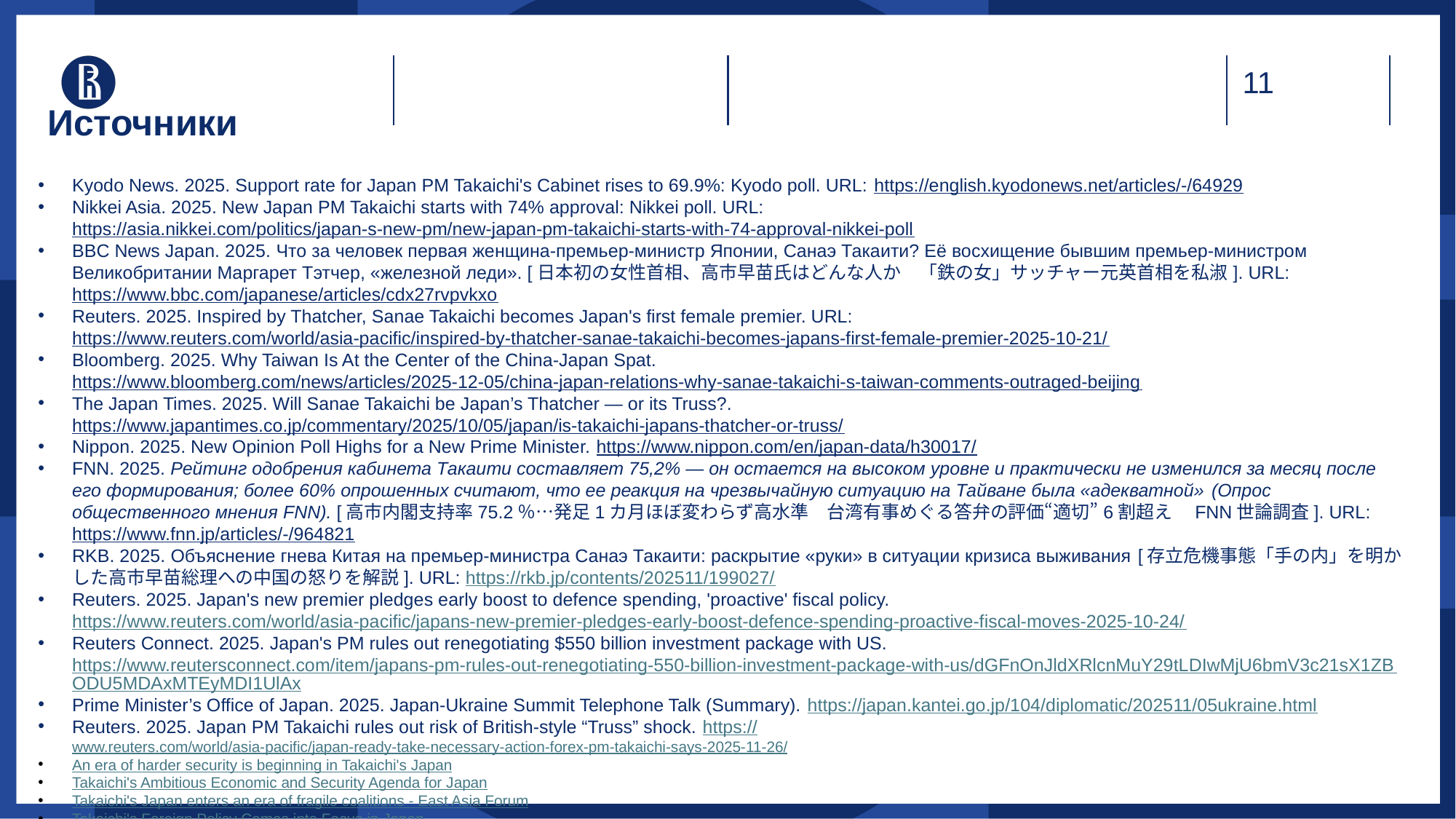

# Источники
Kyodo News. 2025. Support rate for Japan PM Takaichi's Cabinet rises to 69.9%: Kyodo poll. URL: https://english.kyodonews.net/articles/-/64929
Nikkei Asia. 2025. New Japan PM Takaichi starts with 74% approval: Nikkei poll. URL: https://asia.nikkei.com/politics/japan-s-new-pm/new-japan-pm-takaichi-starts-with-74-approval-nikkei-poll
BBC News Japan. 2025. Что за человек первая женщина-премьер-министр Японии, Санаэ Такаити? Её восхищение бывшим премьер-министром Великобритании Маргарет Тэтчер, «железной леди». [日本初の女性首相、高市早苗氏はどんな人か　「鉄の女」サッチャー元英首相を私淑]. URL: https://www.bbc.com/japanese/articles/cdx27rvpvkxo
Reuters. 2025. Inspired by Thatcher, Sanae Takaichi becomes Japan's first female premier. URL: https://www.reuters.com/world/asia-pacific/inspired-by-thatcher-sanae-takaichi-becomes-japans-first-female-premier-2025-10-21/
Bloomberg. 2025. Why Taiwan Is At the Center of the China-Japan Spat. https://www.bloomberg.com/news/articles/2025-12-05/china-japan-relations-why-sanae-takaichi-s-taiwan-comments-outraged-beijing
The Japan Times. 2025. Will Sanae Takaichi be Japan’s Thatcher — or its Truss?. https://www.japantimes.co.jp/commentary/2025/10/05/japan/is-takaichi-japans-thatcher-or-truss/
Nippon. 2025. New Opinion Poll Highs for a New Prime Minister. https://www.nippon.com/en/japan-data/h30017/
FNN. 2025. Рейтинг одобрения кабинета Такаити составляет 75,2% — он остается на высоком уровне и практически не изменился за месяц после его формирования; более 60% опрошенных считают, что ее реакция на чрезвычайную ситуацию на Тайване была «адекватной» (Опрос общественного мнения FNN). [高市内閣支持率75.2％…発足1カ月ほぼ変わらず高水準　台湾有事めぐる答弁の評価“適切”6割超え　FNN世論調査]. URL: https://www.fnn.jp/articles/-/964821
RKB. 2025. Объяснение гнева Китая на премьер-министра Санаэ Такаити: раскрытие «руки» в ситуации кризиса выживания [存立危機事態「手の内」を明かした高市早苗総理への中国の怒りを解説]. URL: https://rkb.jp/contents/202511/199027/
Reuters. 2025. Japan's new premier pledges early boost to defence spending, 'proactive' fiscal policy. https://www.reuters.com/world/asia-pacific/japans-new-premier-pledges-early-boost-defence-spending-proactive-fiscal-moves-2025-10-24/
Reuters Connect. 2025. Japan's PM rules out renegotiating $550 billion investment package with US. https://www.reutersconnect.com/item/japans-pm-rules-out-renegotiating-550-billion-investment-package-with-us/dGFnOnJldXRlcnMuY29tLDIwMjU6bmV3c21sX1ZBODU5MDAxMTEyMDI1UlAx
Prime Minister’s Office of Japan. 2025. Japan-Ukraine Summit Telephone Talk (Summary). https://japan.kantei.go.jp/104/diplomatic/202511/05ukraine.html
Reuters. 2025. Japan PM Takaichi rules out risk of British-style “Truss” shock. https://www.reuters.com/world/asia-pacific/japan-ready-take-necessary-action-forex-pm-takaichi-says-2025-11-26/
An era of harder security is beginning in Takaichi's Japan
Takaichi's Ambitious Economic and Security Agenda for Japan
Takaichi's Japan enters an era of fragile coalitions - East Asia Forum
Takaichi's Foreign Policy Comes into Focus in Japan
With Sanae Takaichi, “Japan is back” is back | Lowy Institute
Sanae Takaichi and the future of Japan's security policy